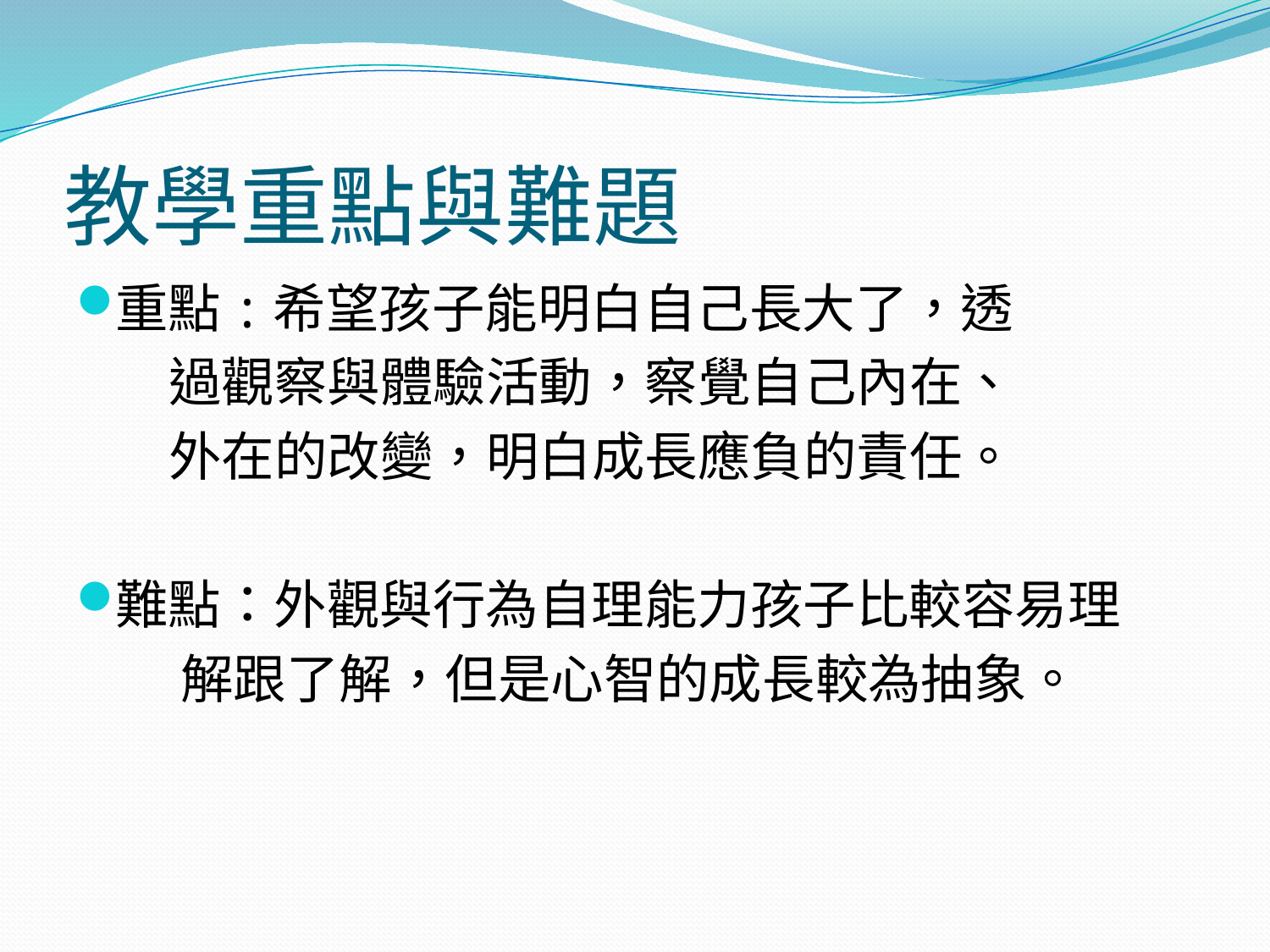

# 教學重點與難題
重點:希望孩子能明白自己長大了，透
       過觀察與體驗活動，察覺自己內在、
       外在的改變，明白成長應負的責任。

難點：外觀與行為自理能力孩子比較容易理
        解跟了解，但是心智的成長較為抽象。